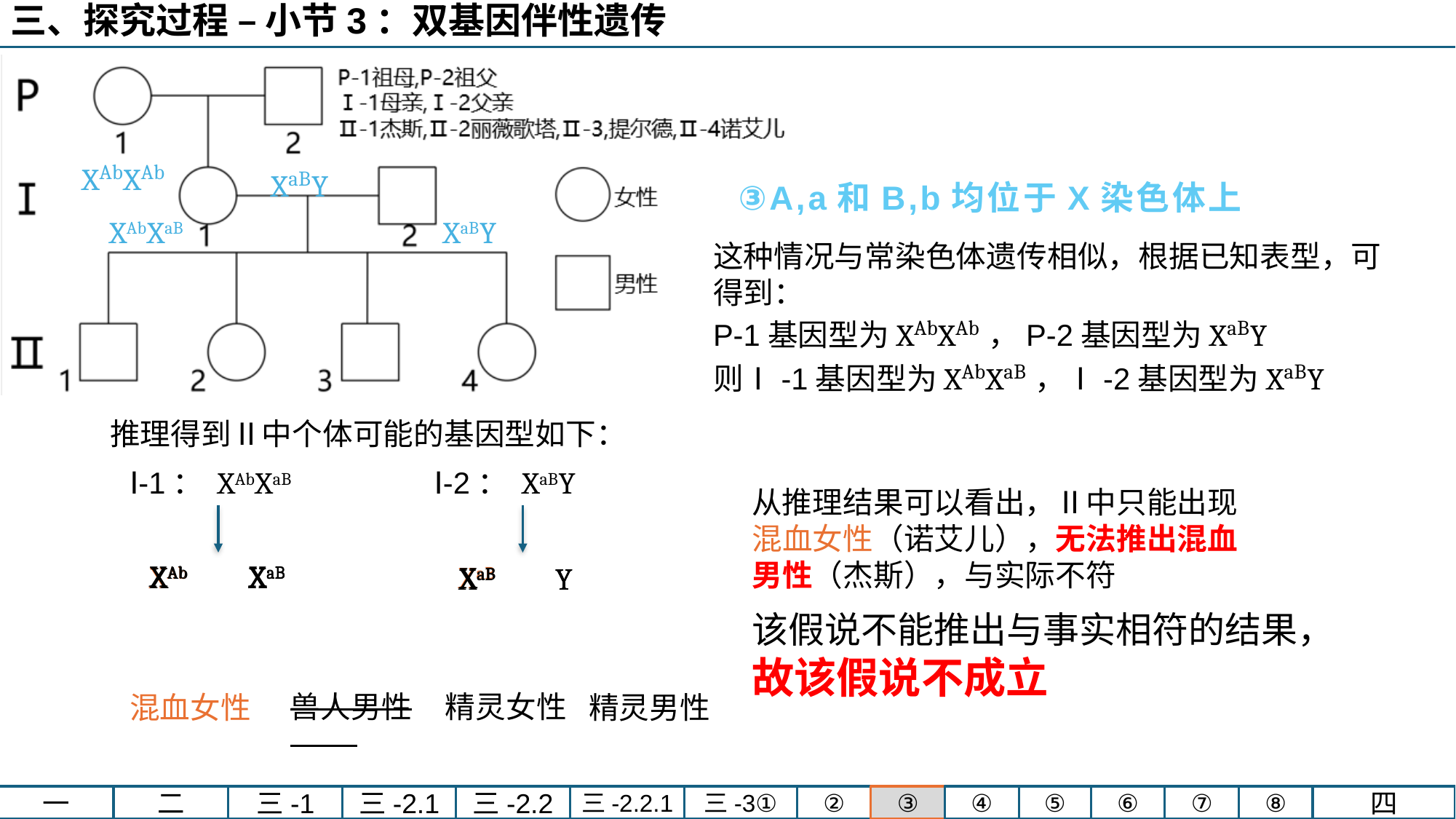

XAbXAb
XaBY
③A,a和B,b均位于X染色体上
XAbXaB
XaBY
这种情况与常染色体遗传相似，根据已知表型，可得到：
P-1基因型为XAbXAb，P-2基因型为XaBY
则Ⅰ-1基因型为XAbXaB，Ⅰ-2基因型为XaBY
推理得到Ⅱ中个体可能的基因型如下：
Ⅰ-1： XAbXaB
Ⅰ-2： XaBY
从推理结果可以看出，Ⅱ中只能出现混血女性（诺艾儿），无法推出混血男性（杰斯），与实际不符
XAb
XaB
XAb
XAb
XaB
XaB
XaB
XaB
XaB
Y
Y
Y
该假说不能推出与事实相符的结果，
故该假说不成立
兽人男性
精灵女性
混血女性
精灵男性